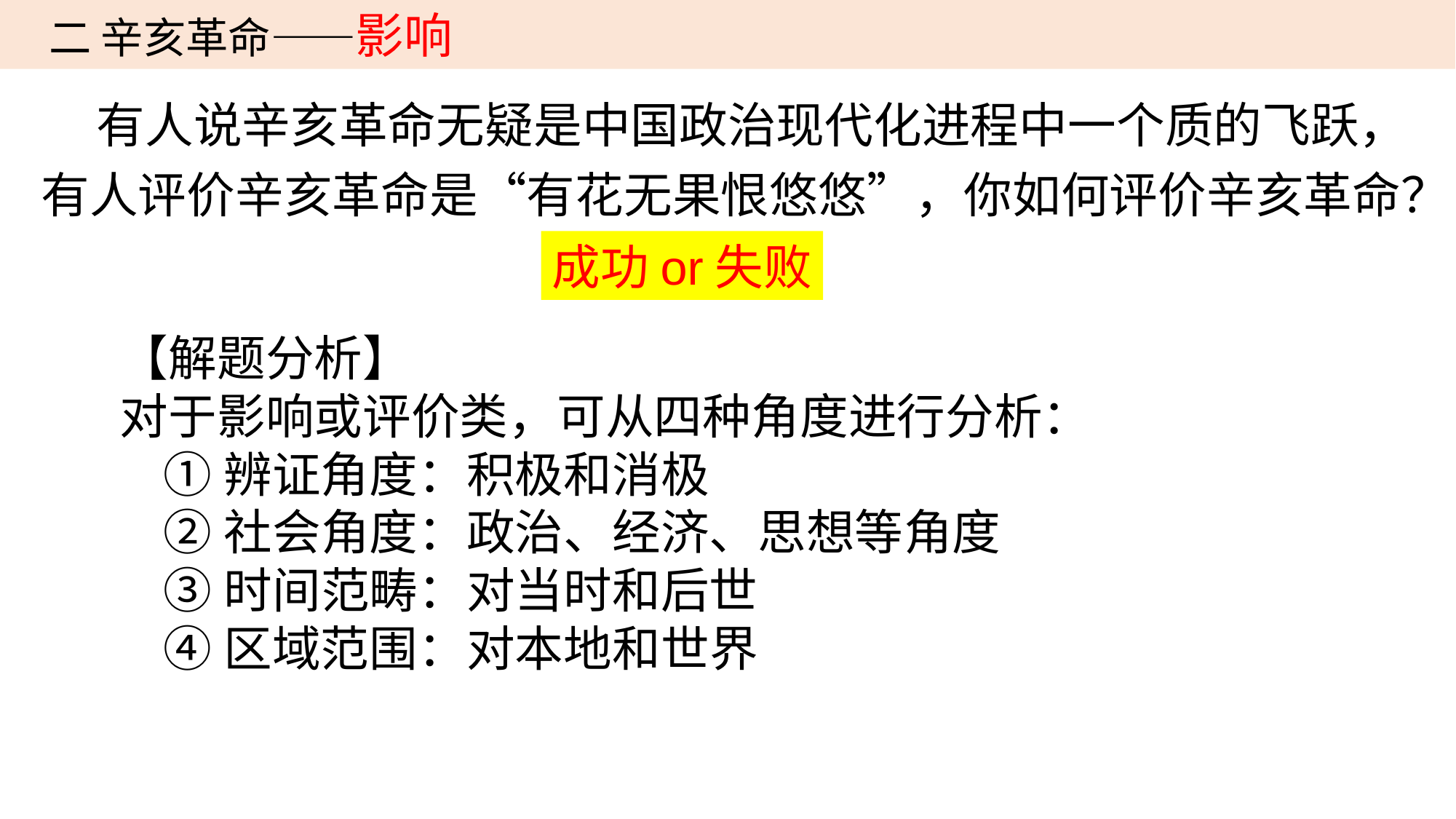

二 辛亥革命——影响
    有人说辛亥革命无疑是中国政治现代化进程中一个质的飞跃，有人评价辛亥革命是“有花无果恨悠悠”，你如何评价辛亥革命？
成功or失败
【解题分析】
对于影响或评价类，可从四种角度进行分析：
    ①辨证角度：积极和消极
    ②社会角度：政治、经济、思想等角度
    ③时间范畴：对当时和后世
    ④区域范围：对本地和世界